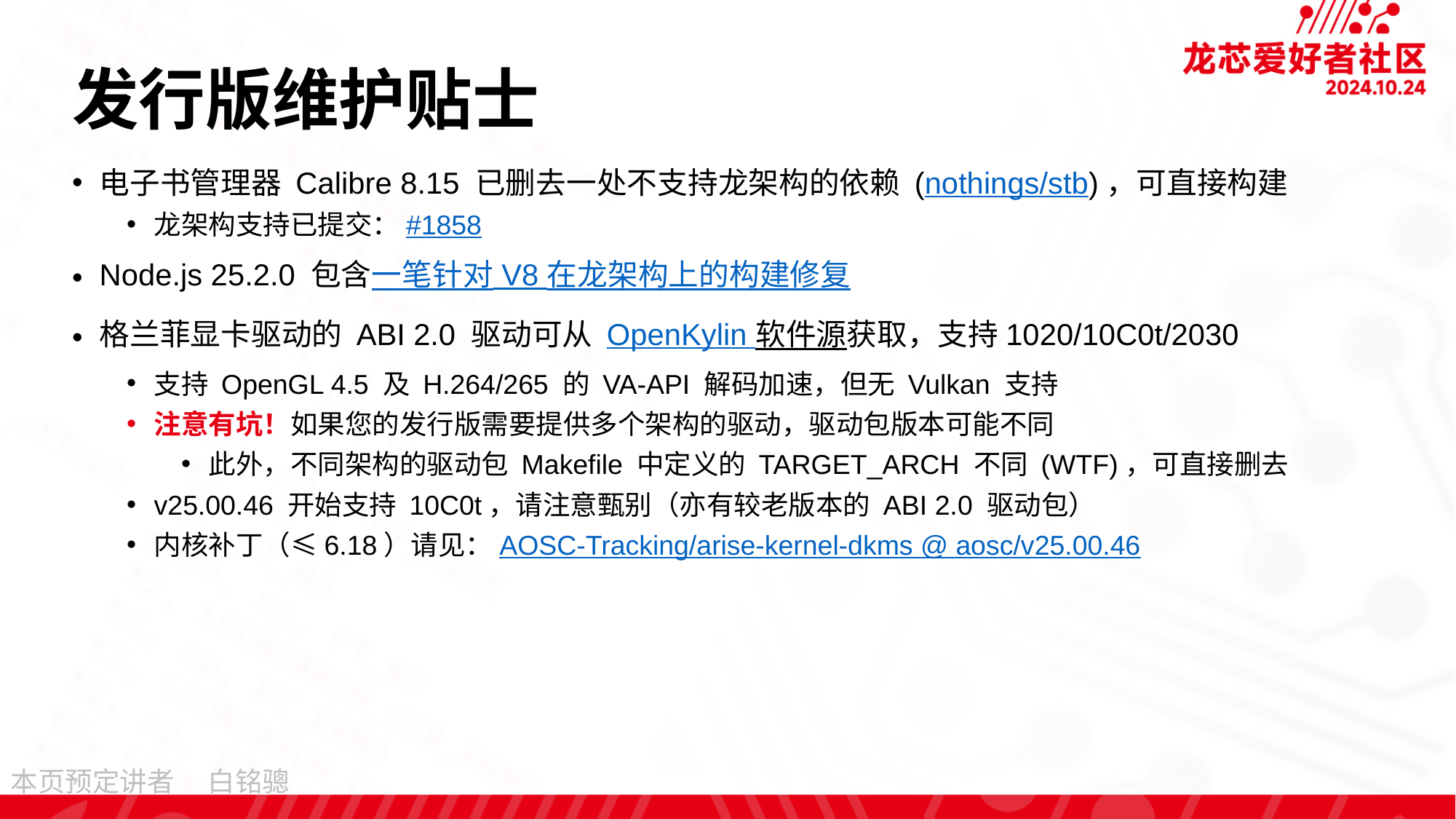

# 发行版维护贴士
电子书管理器 Calibre 8.15 已删去一处不支持龙架构的依赖 (nothings/stb)，可直接构建
龙架构支持已提交：#1858
Node.js 25.2.0 包含一笔针对 V8 在龙架构上的构建修复
格兰菲显卡驱动的 ABI 2.0 驱动可从 OpenKylin 软件源获取，支持1020/10C0t/2030
支持 OpenGL 4.5 及 H.264/265 的 VA-API 解码加速，但无 Vulkan 支持
注意有坑！如果您的发行版需要提供多个架构的驱动，驱动包版本可能不同
此外，不同架构的驱动包 Makefile 中定义的 TARGET_ARCH 不同 (WTF)，可直接删去
v25.00.46 开始支持 10C0t，请注意甄别（亦有较老版本的 ABI 2.0 驱动包）
内核补丁（≤6.18）请见：AOSC-Tracking/arise-kernel-dkms @ aosc/v25.00.46

白铭骢